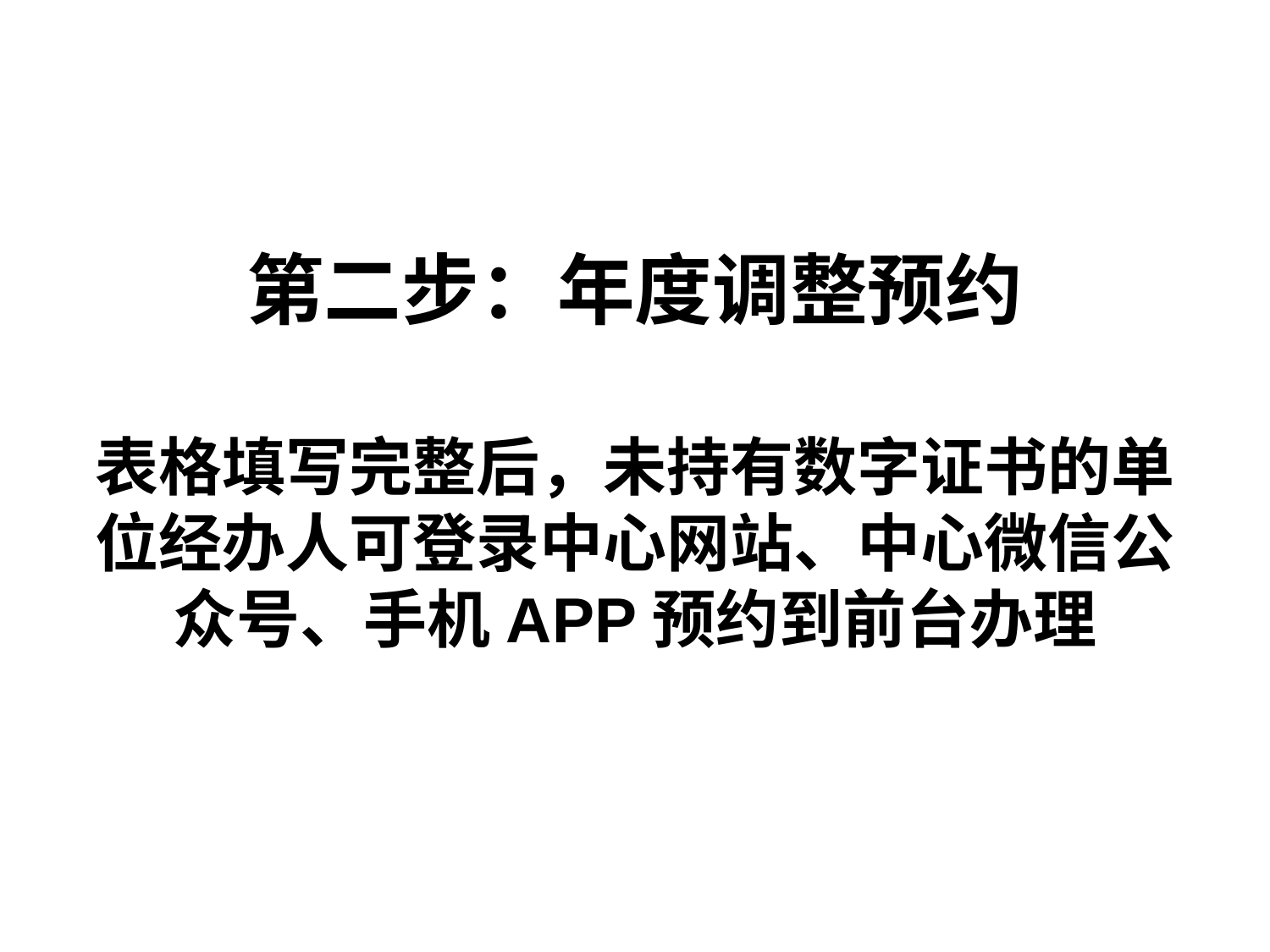

# 第二步：年度调整预约 表格填写完整后，未持有数字证书的单位经办人可登录中心网站、中心微信公众号、手机APP预约到前台办理